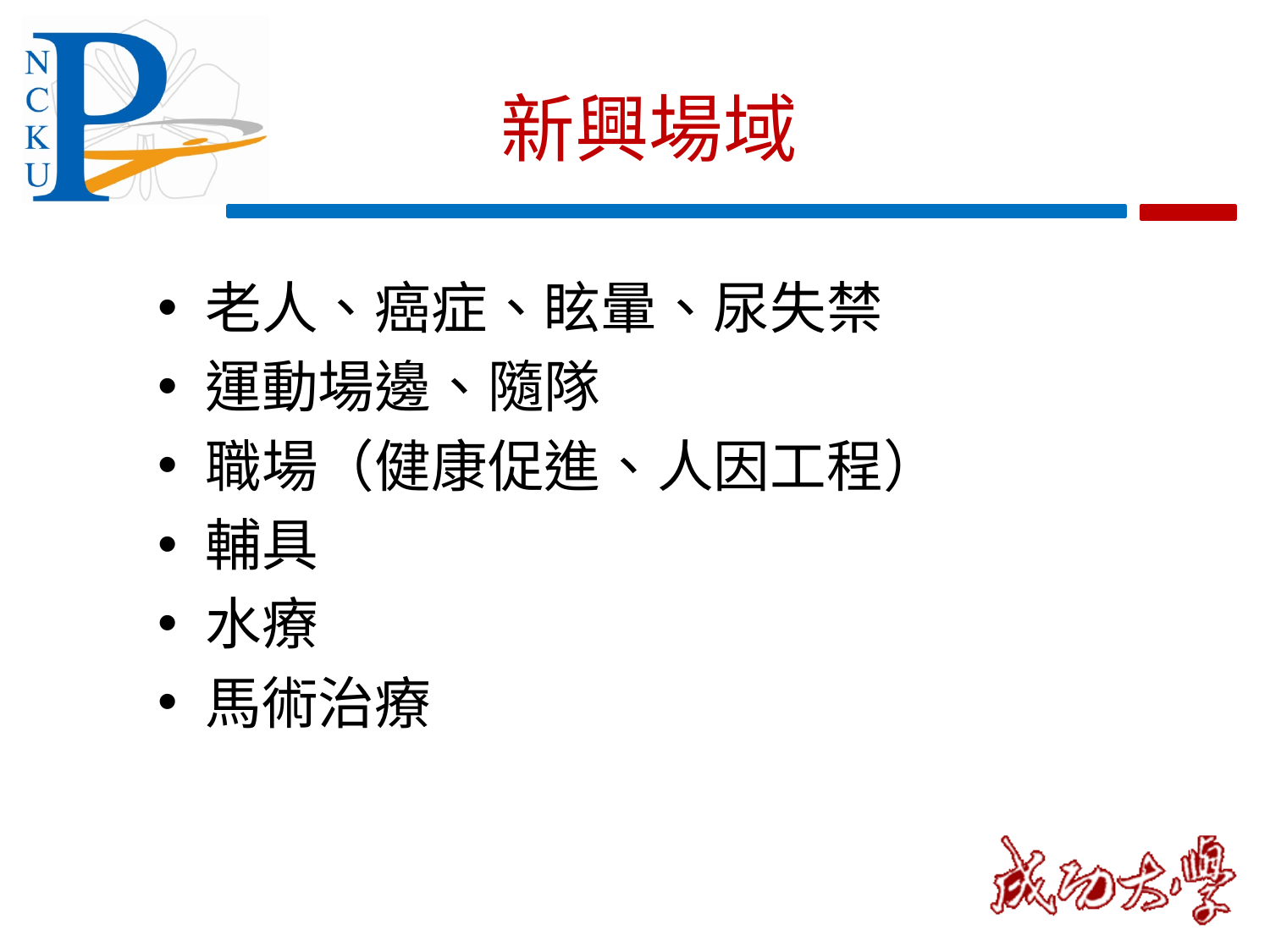

# 新興場域
老人、癌症、眩暈、尿失禁
運動場邊、隨隊
職場（健康促進、人因工程）
輔具
水療
馬術治療